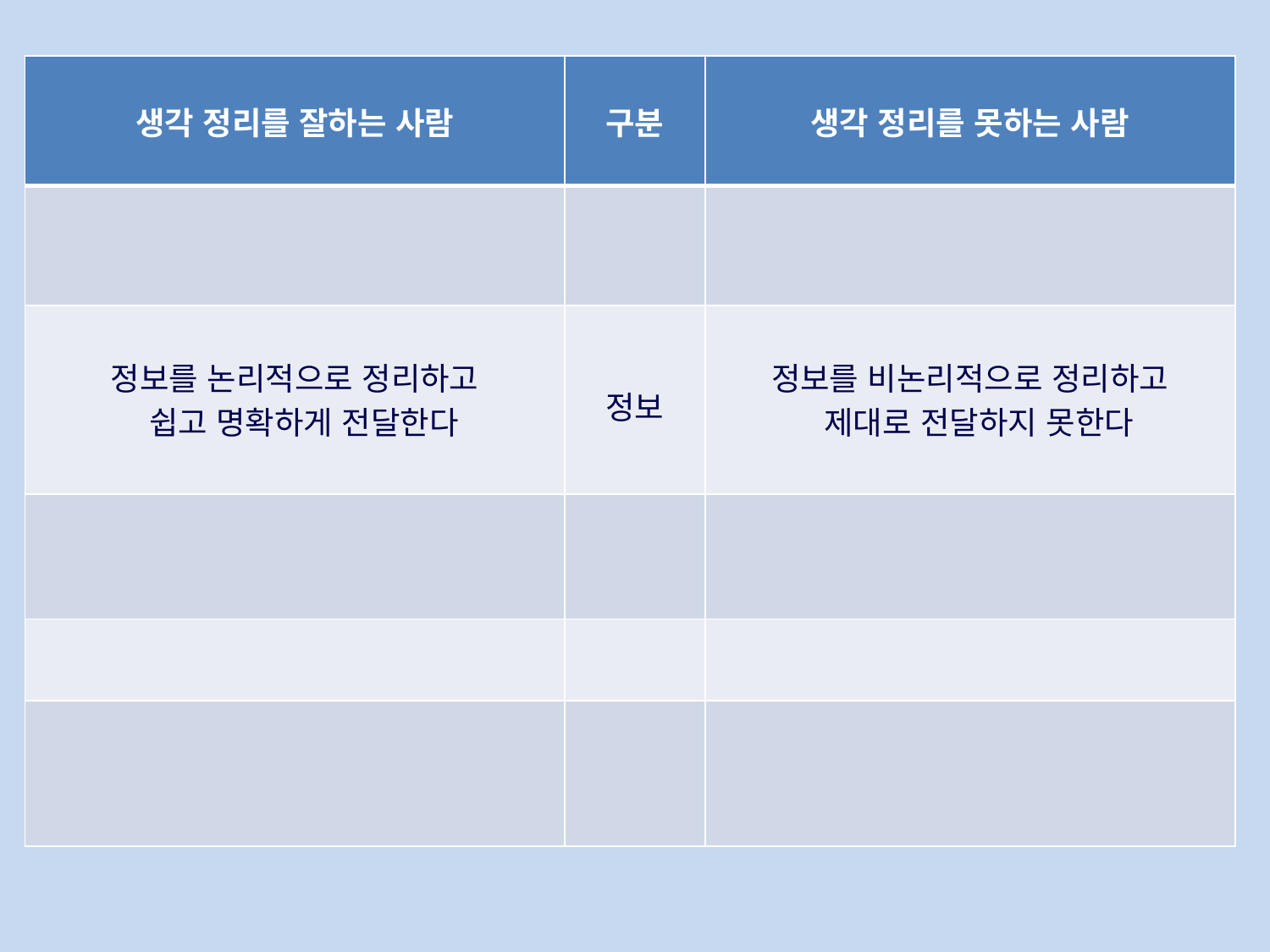

| 생각 정리를 잘하는 사람 | 구분 | 생각 정리를 못하는 사람 |
| --- | --- | --- |
|  |  |  |
| 정보를 논리적으로 정리하고 쉽고 명확하게 전달한다 | 정보 | 정보를 비논리적으로 정리하고 제대로 전달하지 못한다 |
|  |  |  |
|  |  |  |
|  |  |  |